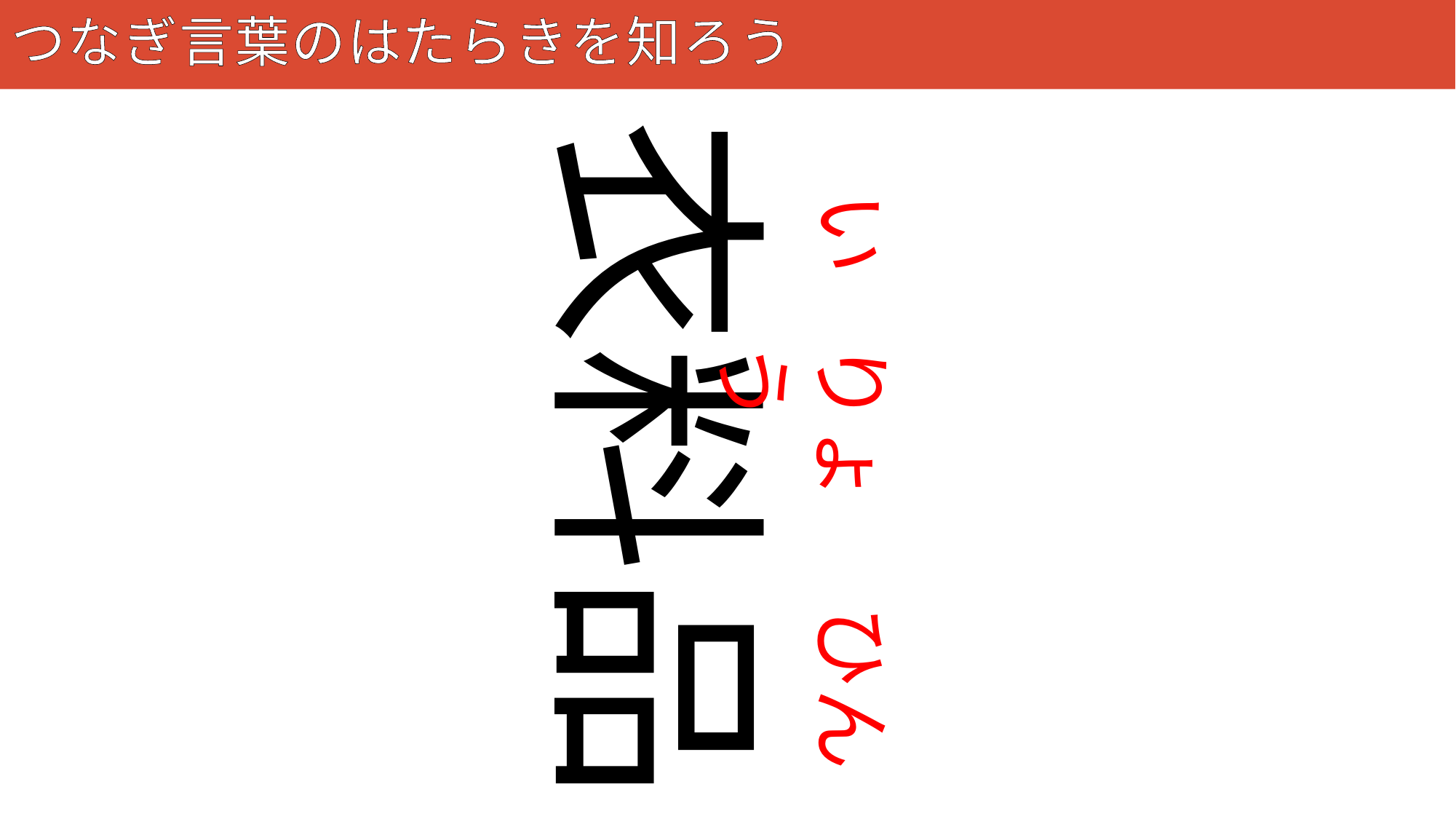

# つなぎ言葉のはたらきを知ろう
85
衣料品
い
りょう
ひん